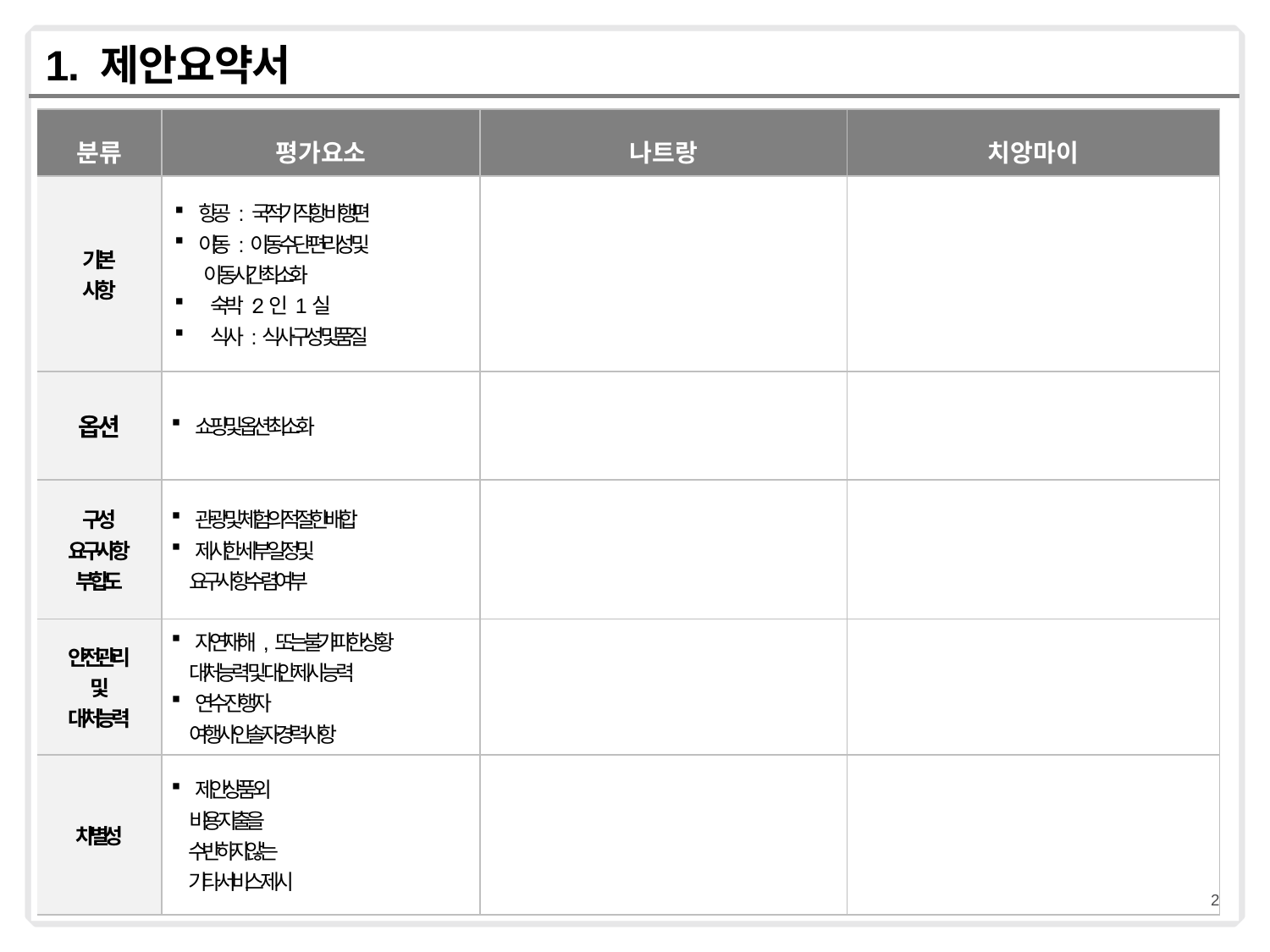

# 1. 제안요약서
| 분류 | 평가요소 | 나트랑 | 치앙마이 |
| --- | --- | --- | --- |
| 기본 사항 | 항공 : 국적기 직항 비행편 이동 : 이동수단 편리성 및 이동시간 최소화 숙박 : 2인 1실 식사 : 식사 구성 및 품질 |  |  |
| 옵션 | 쇼핑 및 옵션 최소화 |  |  |
| 구성 요구사항 부합도 | 관광 및 체험의 적절한 배합 제시한 세부 일정 및 요구사항 수렴 여부 |  |  |
| 안전관리 및 대처능력 | 자연재해, 또는 불가피한 상황 대처능력 및 대안 제시 능력 연수 진행자 여행사 인솔자 경력사항 |  |  |
| 차별성 | 제안상품 외 비용 지출을 수반하지 않는 기타 서비스 제시 |  |  |